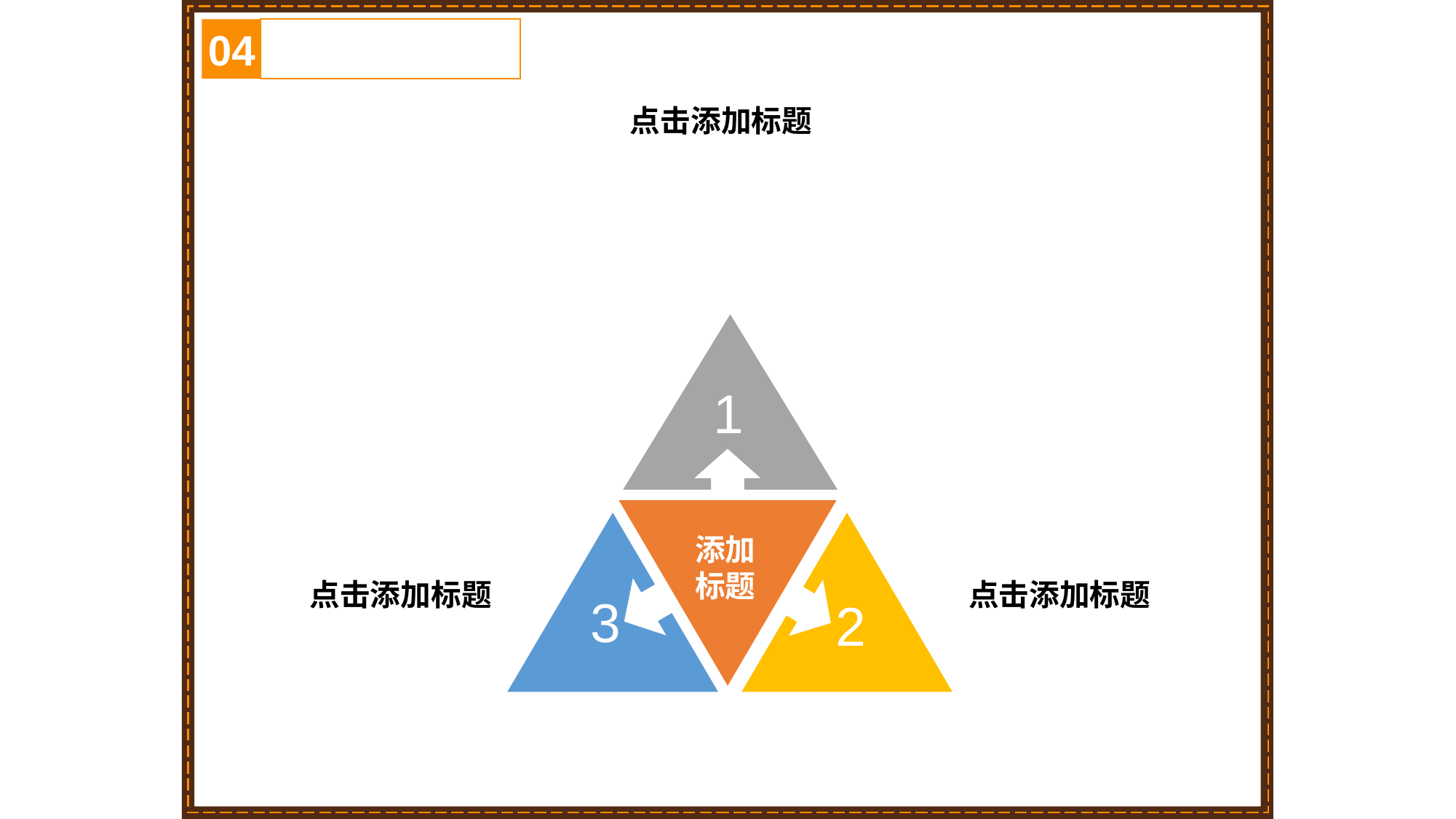

04
点击添加标题
点击添加标题

1

添加标题
点击添加标题
点击添加标题
3
2